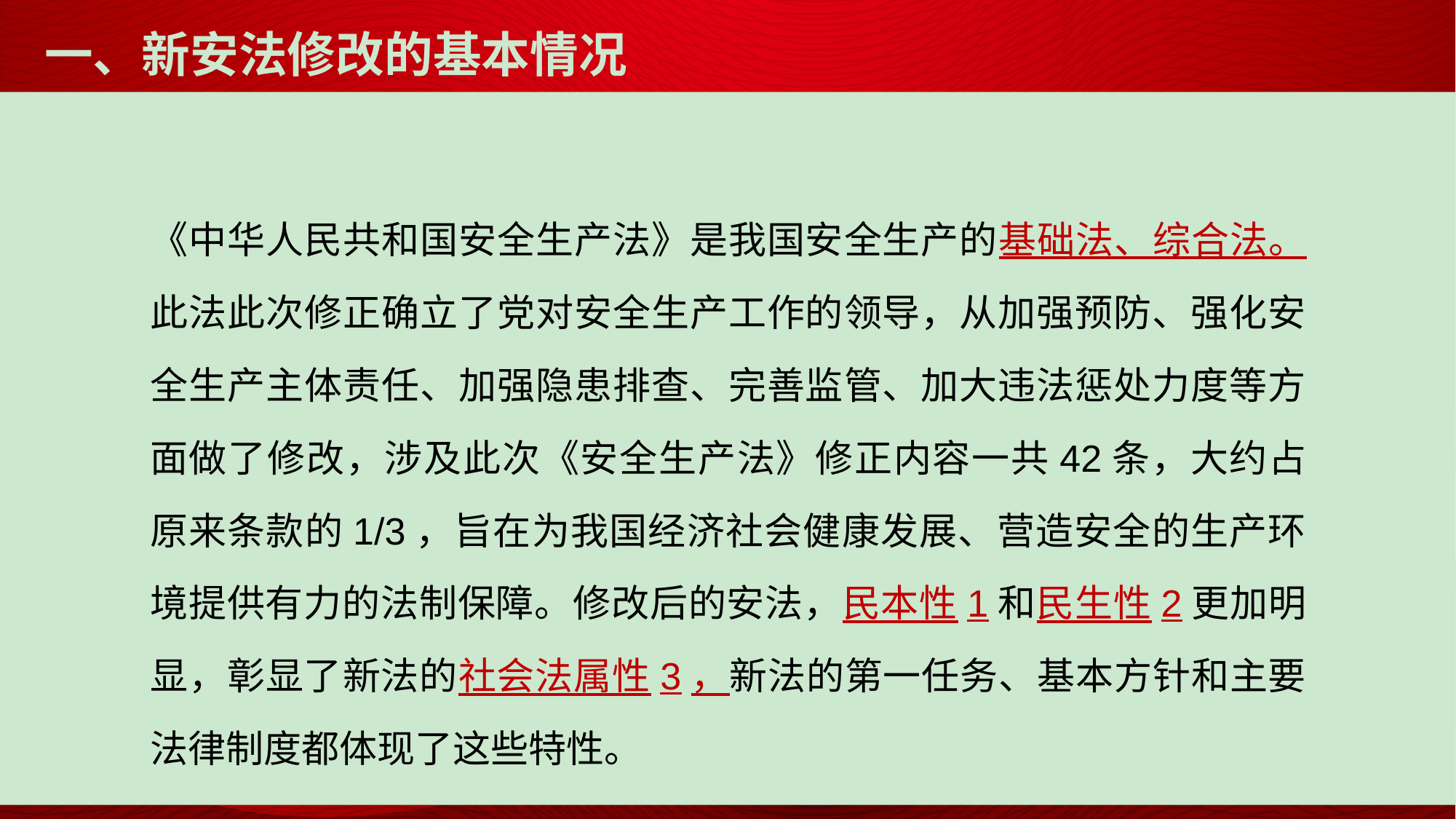

# 一、新安法修改的基本情况
《中华人民共和国安全生产法》是我国安全生产的基础法、综合法。此法此次修正确立了党对安全生产工作的领导，从加强预防、强化安全生产主体责任、加强隐患排查、完善监管、加大违法惩处力度等方面做了修改，涉及此次《安全生产法》修正内容一共42条，大约占原来条款的1/3，旨在为我国经济社会健康发展、营造安全的生产环境提供有力的法制保障。修改后的安法，民本性1和民生性2更加明显，彰显了新法的社会法属性3，新法的第一任务、基本方针和主要法律制度都体现了这些特性。